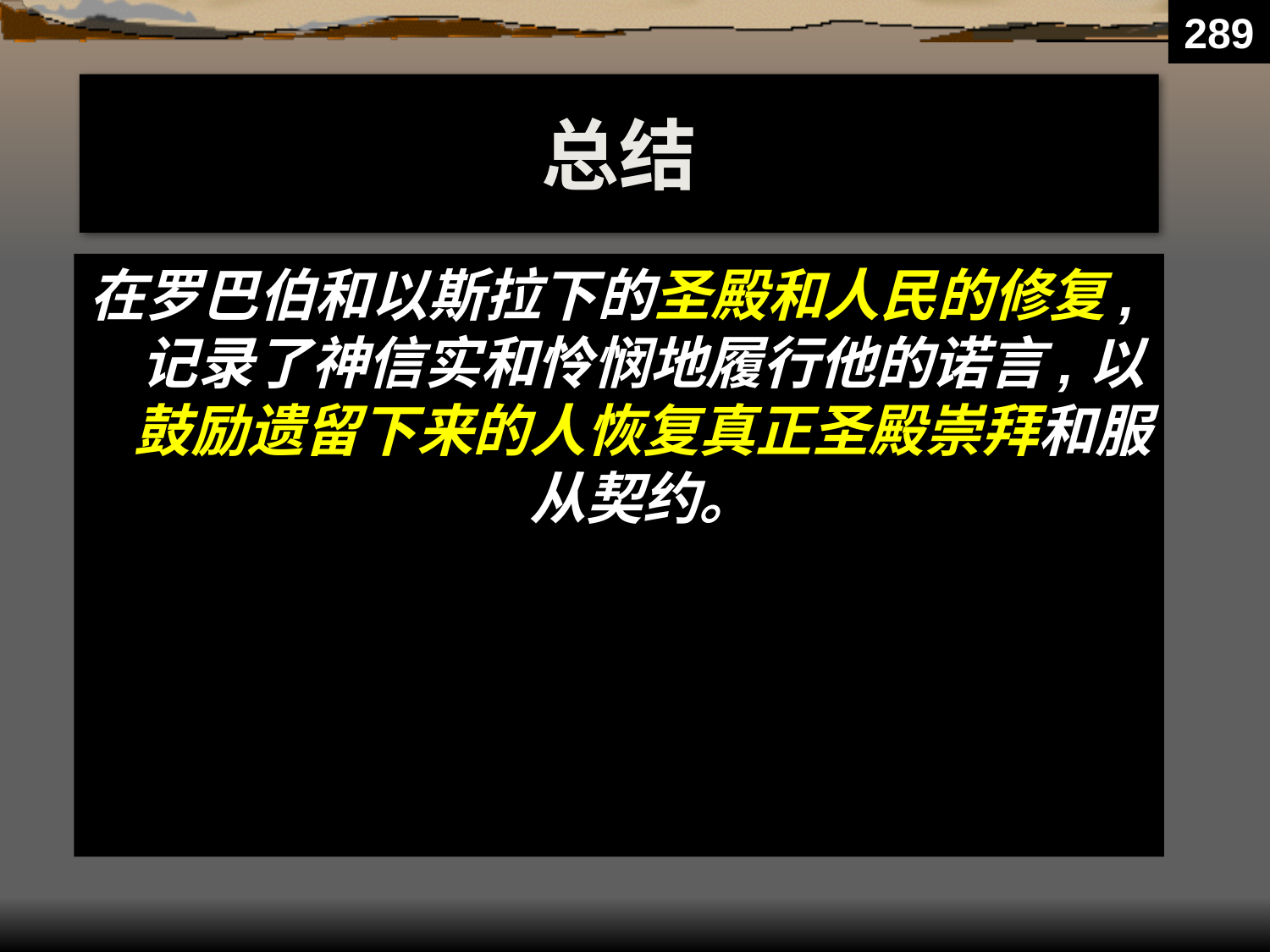

289
# 总结
在罗巴伯和以斯拉下的圣殿和人民的修复,记录了神信实和怜悯地履行他的诺言,以鼓励遗留下来的人恢复真正圣殿崇拜和服从契约。